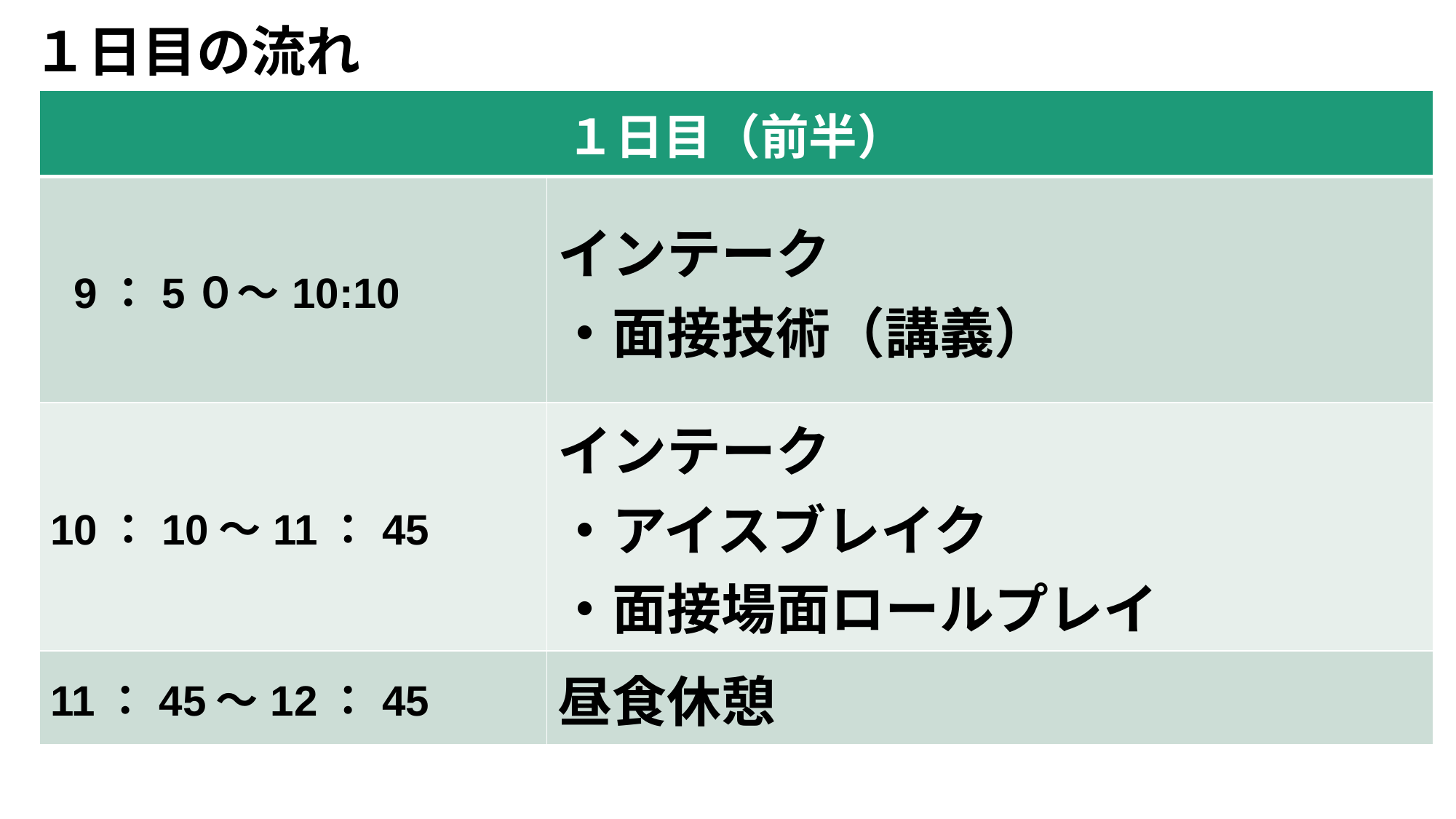

# １日目の流れ
| １日目（前半） |  |
| --- | --- |
| 9：5０～10:10 | インテーク ・面接技術（講義） |
| 10：10～11：45 | インテーク ・アイスブレイク ・面接場面ロールプレイ |
| 11：45～12：45 | 昼食休憩 |